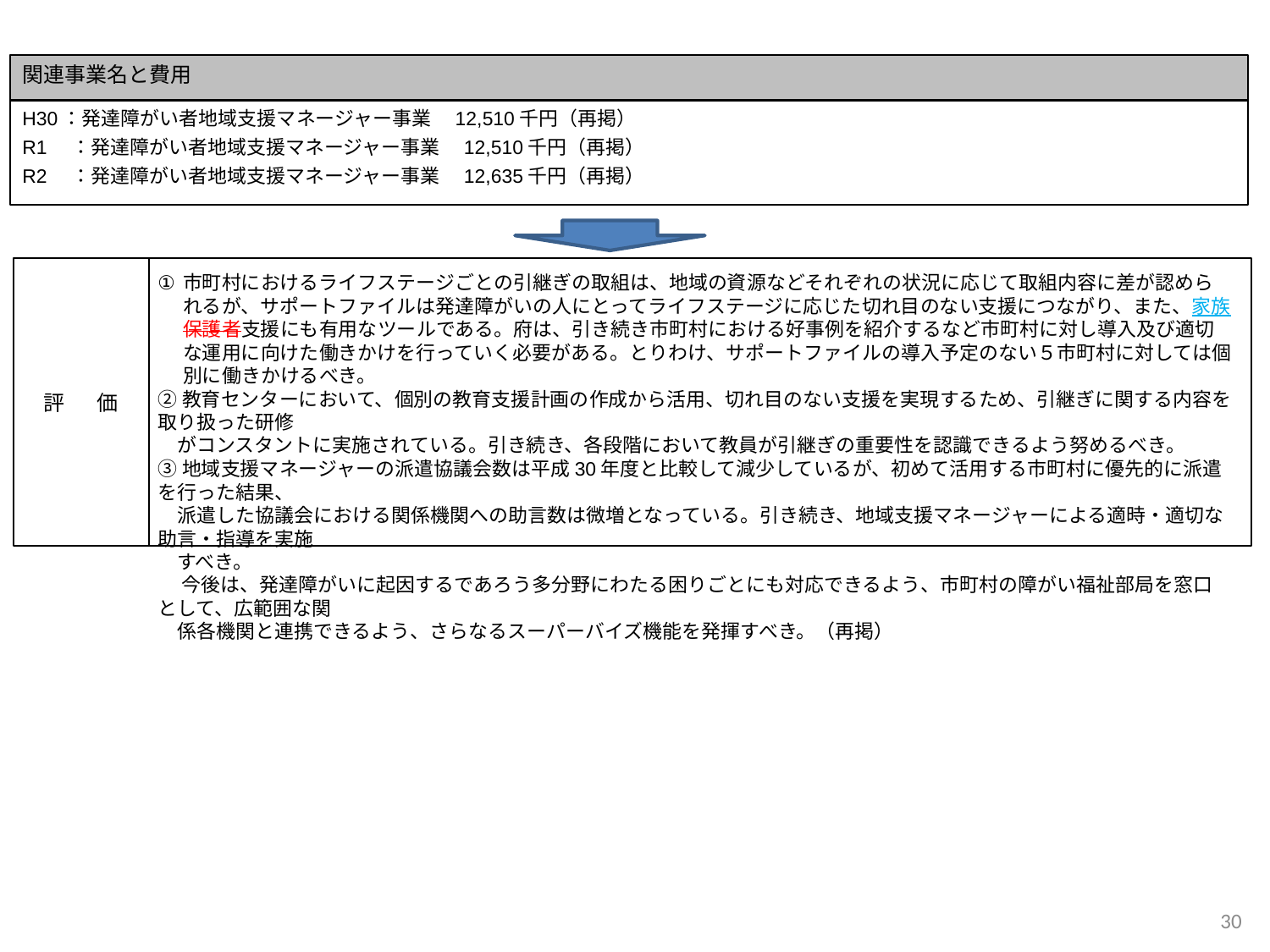

関連事業名と費用
H30：発達障がい者地域支援マネージャー事業　12,510千円（再掲）
R1　：発達障がい者地域支援マネージャー事業　12,510千円（再掲）
R2　：発達障がい者地域支援マネージャー事業　12,635千円（再掲）

評       価
市町村におけるライフステージごとの引継ぎの取組は、地域の資源などそれぞれの状況に応じて取組内容に差が認められるが、サポートファイルは発達障がいの人にとってライフステージに応じた切れ目のない支援につながり、また、家族保護者支援にも有用なツールである。府は、引き続き市町村における好事例を紹介するなど市町村に対し導入及び適切な運用に向けた働きかけを行っていく必要がある。とりわけ、サポートファイルの導入予定のない５市町村に対しては個別に働きかけるべき。
②教育センターにおいて、個別の教育支援計画の作成から活用、切れ目のない支援を実現するため、引継ぎに関する内容を取り扱った研修
　がコンスタントに実施されている。引き続き、各段階において教員が引継ぎの重要性を認識できるよう努めるべき。
③地域支援マネージャーの派遣協議会数は平成30年度と比較して減少しているが、初めて活用する市町村に優先的に派遣を行った結果、
　派遣した協議会における関係機関への助言数は微増となっている。引き続き、地域支援マネージャーによる適時・適切な助言・指導を実施
　すべき。
　 今後は、発達障がいに起因するであろう多分野にわたる困りごとにも対応できるよう、市町村の障がい福祉部局を窓口として、広範囲な関
　係各機関と連携できるよう、さらなるスーパーバイズ機能を発揮すべき。（再掲）

30